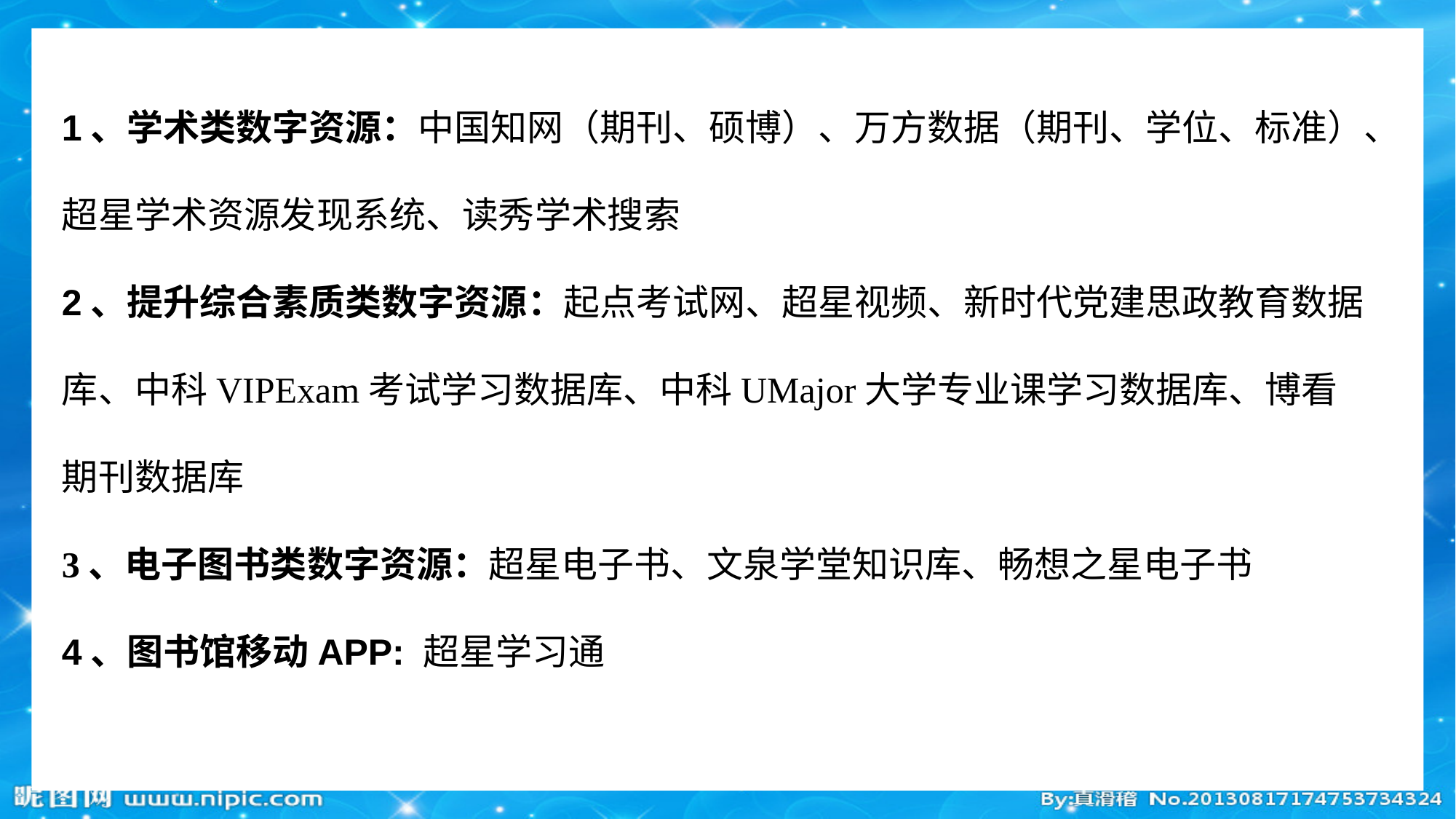

1、学术类数字资源：中国知网（期刊、硕博）、万方数据（期刊、学位、标准）、超星学术资源发现系统、读秀学术搜索
2、提升综合素质类数字资源：起点考试网、超星视频、新时代党建思政教育数据库、中科VIPExam考试学习数据库、中科UMajor大学专业课学习数据库、博看期刊数据库
3、电子图书类数字资源：超星电子书、文泉学堂知识库、畅想之星电子书
4、图书馆移动APP: 超星学习通